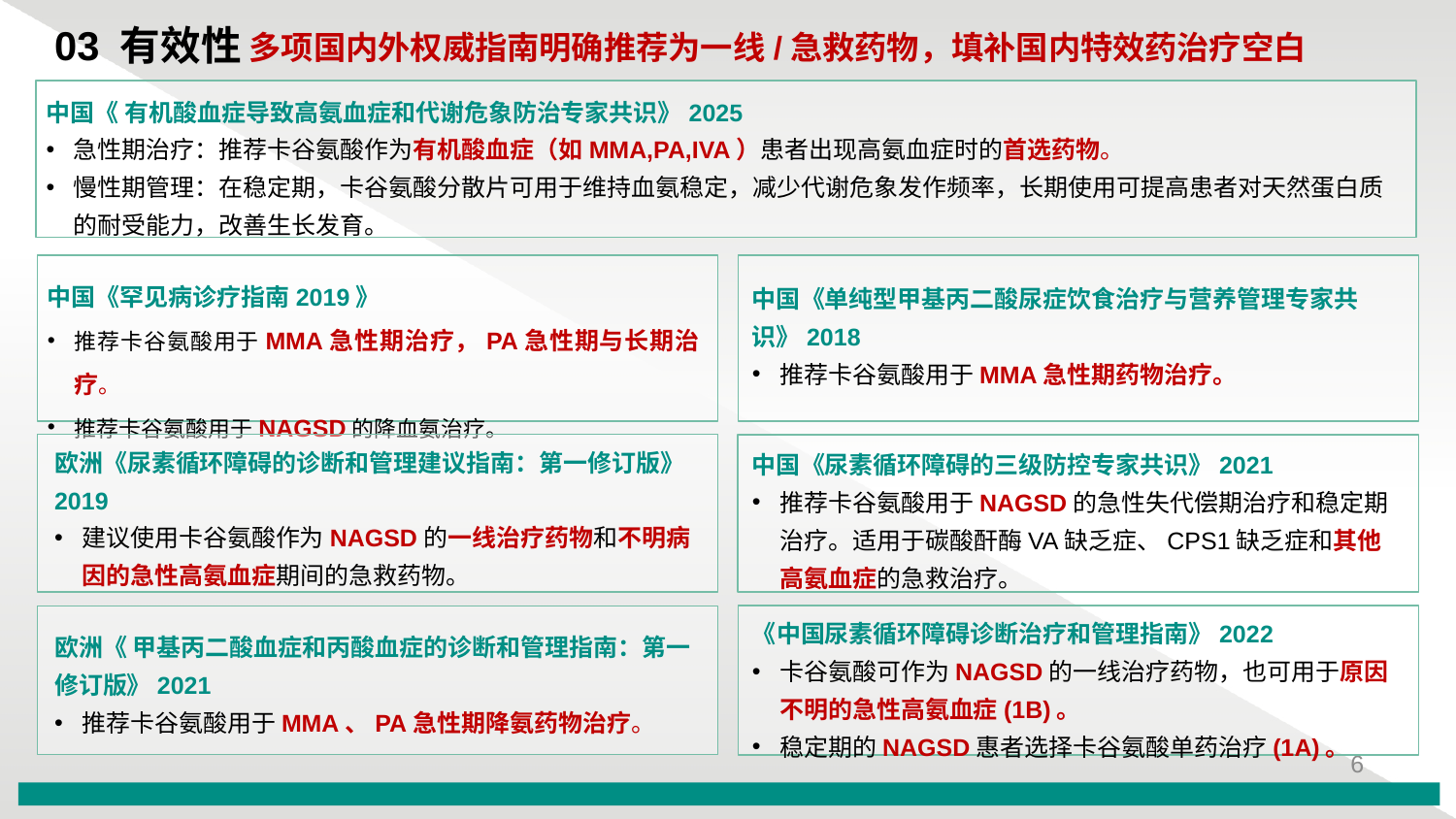

03 有效性
多项国内外权威指南明确推荐为一线/急救药物，填补国内特效药治疗空白

中国《 有机酸血症导致高氨血症和代谢危象防治专家共识》2025
急性期治疗：推荐卡谷氨酸作为有机酸血症（如MMA,PA,IVA）患者出现高氨血症时的首选药物。
慢性期管理：在稳定期，卡谷氨酸分散片可用于维持血氨稳定，减少代谢危象发作频率，长期使用可提高患者对天然蛋白质的耐受能力，改善生长发育。

中国《罕见病诊疗指南2019》
推荐卡谷氨酸用于MMA急性期治疗，PA急性期与长期治疗。
推荐卡谷氨酸用于NAGSD的降血氨治疗。
中国《单纯型甲基丙二酸尿症饮食治疗与营养管理专家共识》2018
推荐卡谷氨酸用于MMA急性期药物治疗。

欧洲《尿素循环障碍的诊断和管理建议指南：第一修订版》2019
建议使用卡谷氨酸作为NAGSD的一线治疗药物和不明病因的急性高氨血症期间的急救药物。
中国《尿素循环障碍的三级防控专家共识》2021
推荐卡谷氨酸用于NAGSD的急性失代偿期治疗和稳定期治疗。适用于碳酸酐酶VA缺乏症、CPS1缺乏症和其他高氨血症的急救治疗。

欧洲《 甲基丙二酸血症和丙酸血症的诊断和管理指南：第一修订版》2021
推荐卡谷氨酸用于MMA、PA急性期降氨药物治疗。

《中国尿素循环障碍诊断治疗和管理指南》2022
卡谷氨酸可作为NAGSD的一线治疗药物，也可用于原因不明的急性高氨血症(1B)。
稳定期的NAGSD惠者选择卡谷氨酸单药治疗(1A)。
6